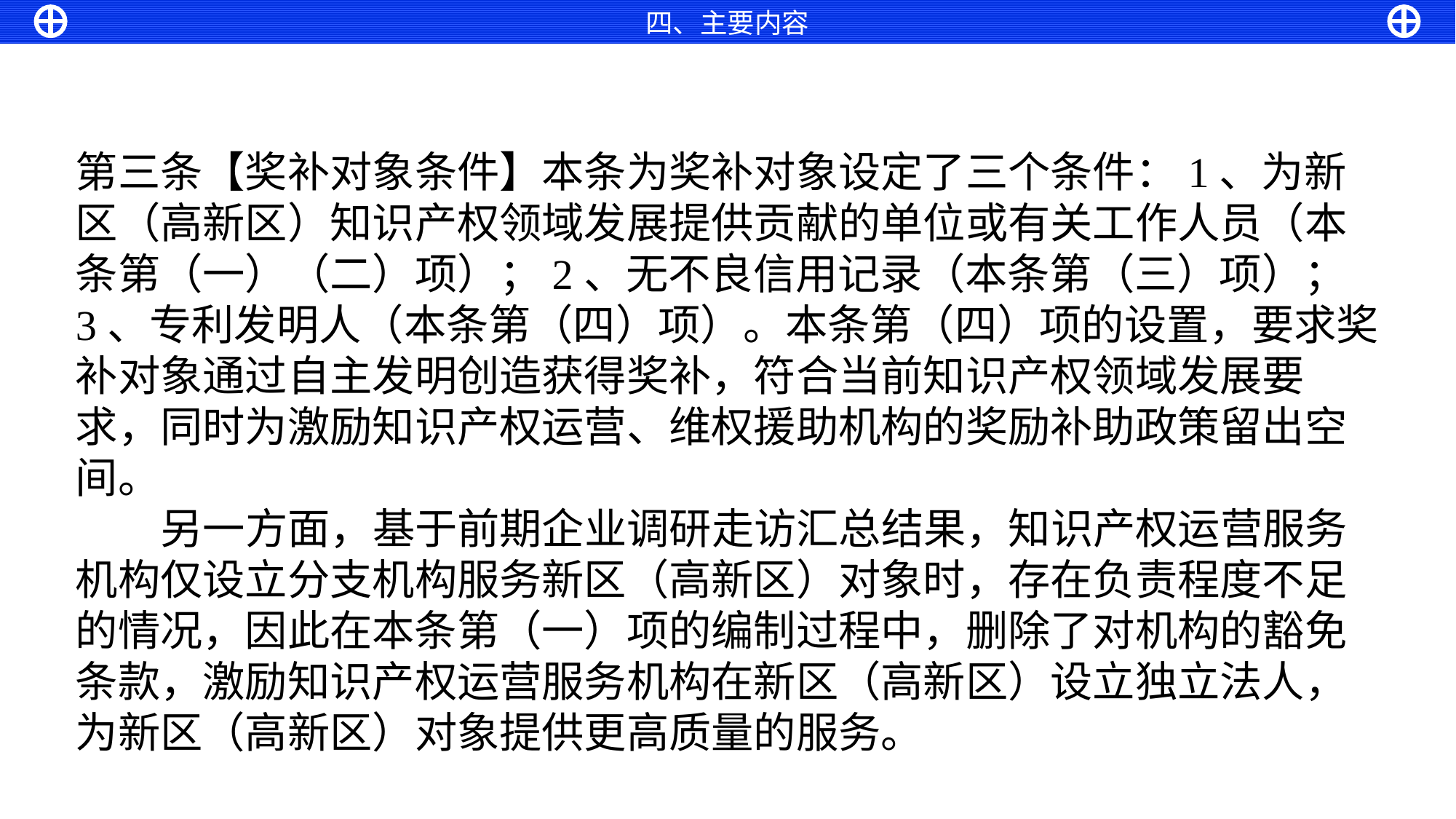

四、主要内容

第三条【奖补对象条件】本条为奖补对象设定了三个条件：1、为新区（高新区）知识产权领域发展提供贡献的单位或有关工作人员（本条第（一）（二）项）；2、无不良信用记录（本条第（三）项）；3、专利发明人（本条第（四）项）。本条第（四）项的设置，要求奖补对象通过自主发明创造获得奖补，符合当前知识产权领域发展要求，同时为激励知识产权运营、维权援助机构的奖励补助政策留出空间。另一方面，基于前期企业调研走访汇总结果，知识产权运营服务机构仅设立分支机构服务新区（高新区）对象时，存在负责程度不足的情况，因此在本条第（一）项的编制过程中，删除了对机构的豁免条款，激励知识产权运营服务机构在新区（高新区）设立独立法人，为新区（高新区）对象提供更高质量的服务。